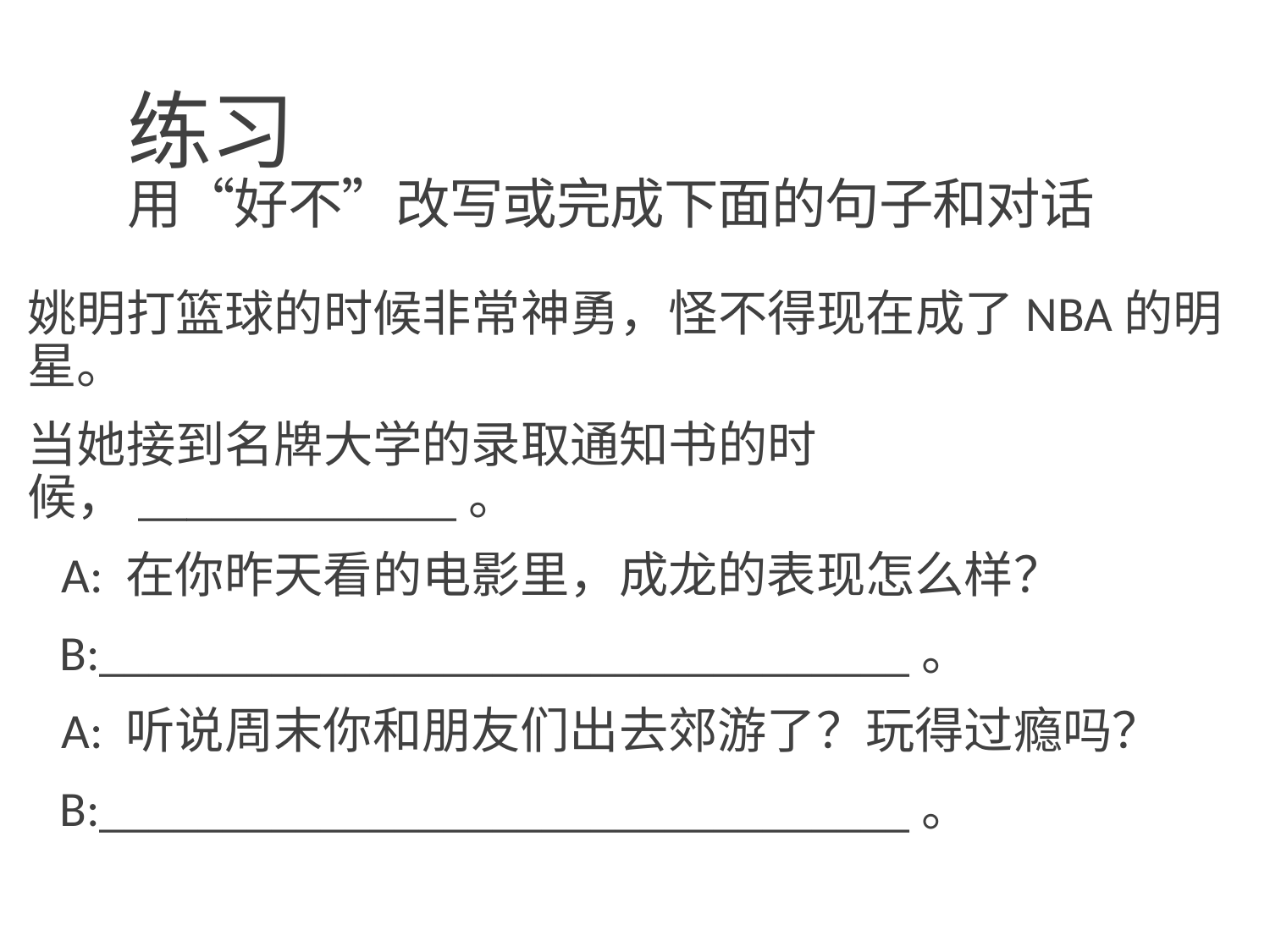

# 练习 用“好不”改写或完成下面的句子和对话
姚明打篮球的时候非常神勇，怪不得现在成了NBA的明星。
当她接到名牌大学的录取通知书的时候，_____________。
   A: 在你昨天看的电影里，成龙的表现怎么样？
    B:_________________________________。
   A: 听说周末你和朋友们出去郊游了？玩得过瘾吗？
    B:_________________________________。